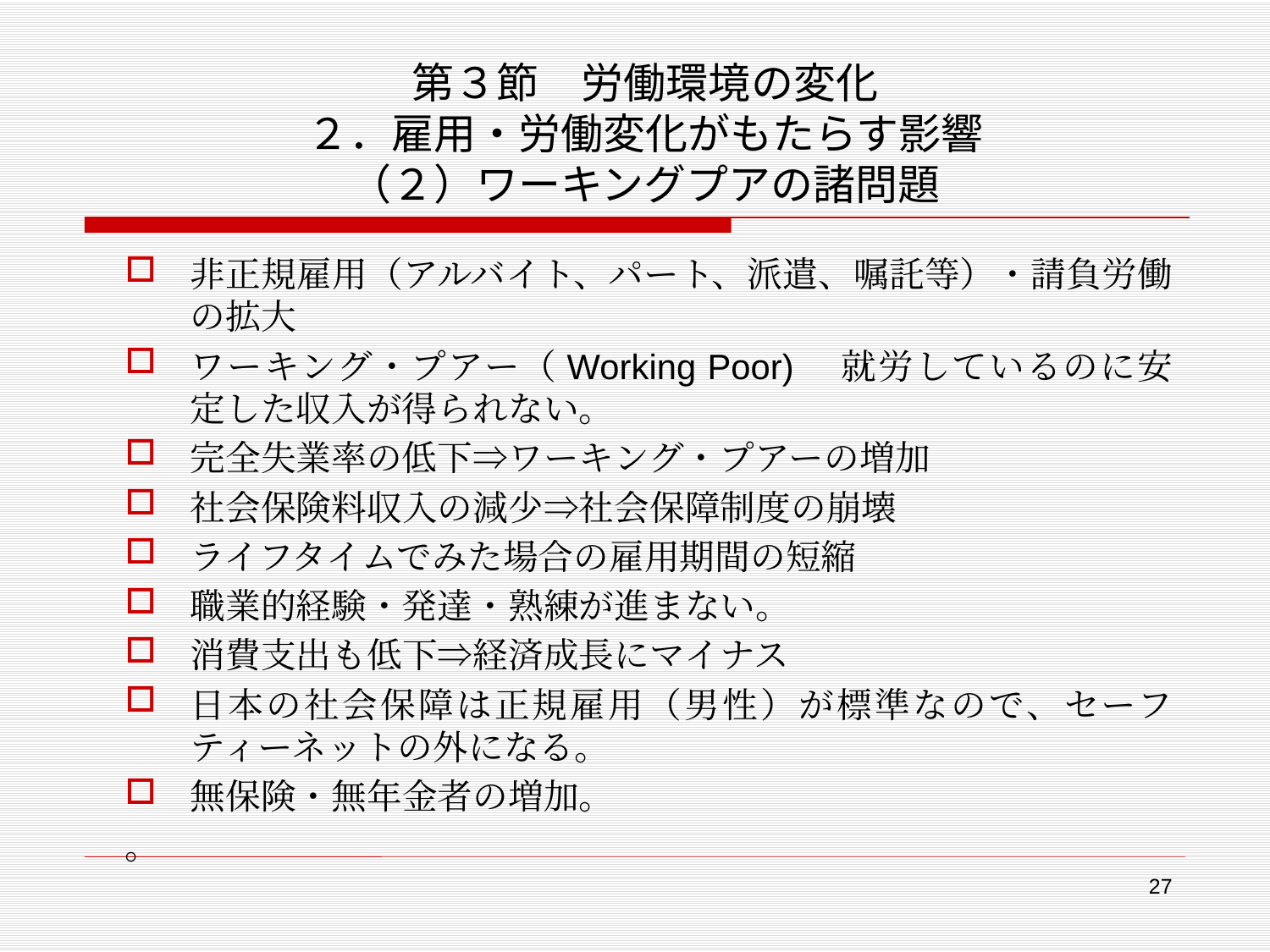

# 第３節　労働環境の変化 ２．雇用・労働変化がもたらす影響 （２）ワーキングプアの諸問題
非正規雇用（アルバイト、パート、派遣、嘱託等）・請負労働の拡大
ワーキング・プアー（Working Poor)　就労しているのに安定した収入が得られない。
完全失業率の低下⇒ワーキング・プアーの増加
社会保険料収入の減少⇒社会保障制度の崩壊
ライフタイムでみた場合の雇用期間の短縮
職業的経験・発達・熟練が進まない。
消費支出も低下⇒経済成長にマイナス
日本の社会保障は正規雇用（男性）が標準なので、セーフティーネットの外になる。
無保険・無年金者の増加。
。

27